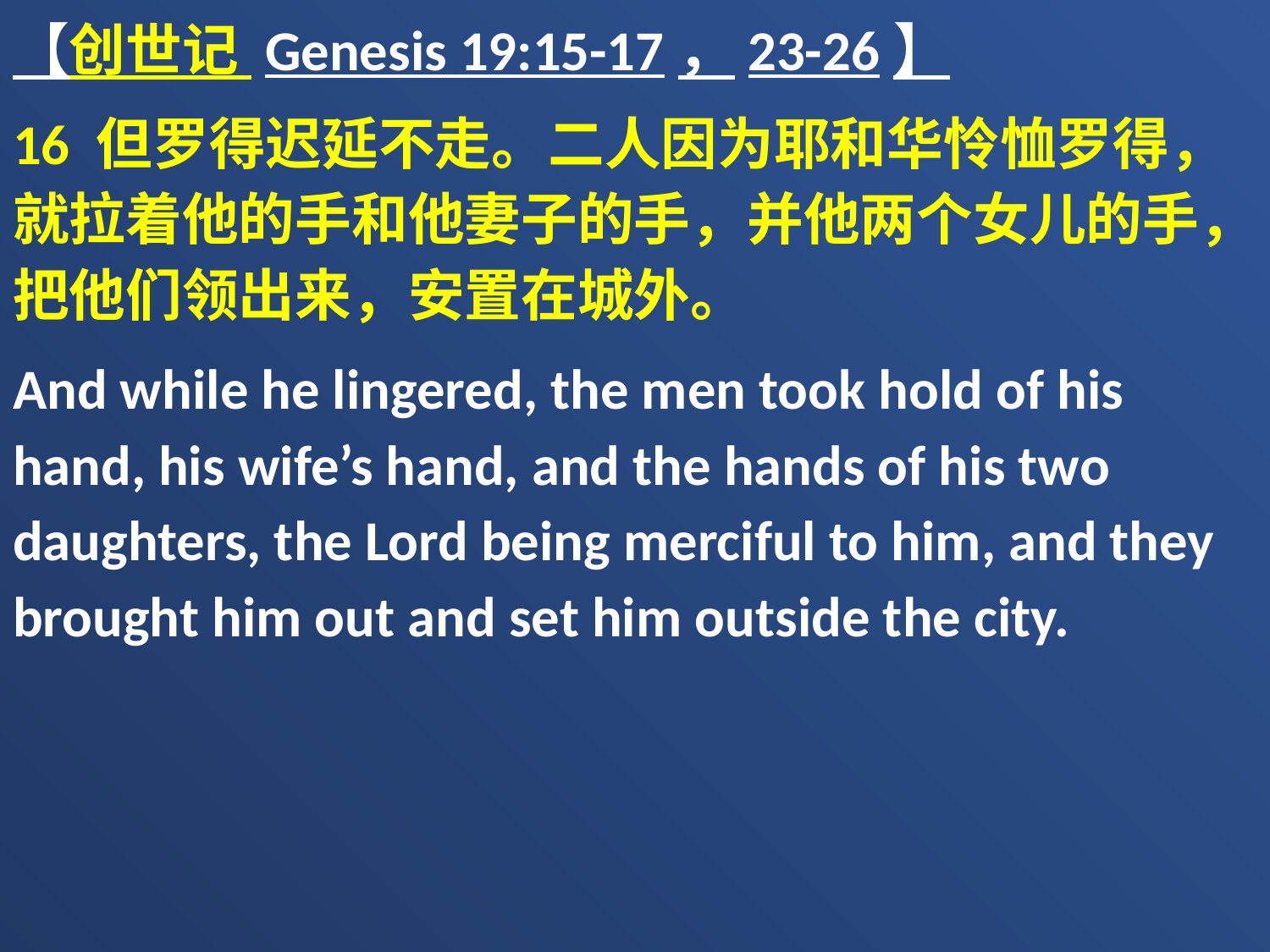

【创世记 Genesis 19:15-17，23-26】
16 但罗得迟延不走。二人因为耶和华怜恤罗得，就拉着他的手和他妻子的手，并他两个女儿的手，把他们领出来，安置在城外。
And while he lingered, the men took hold of his hand, his wife’s hand, and the hands of his two daughters, the Lord being merciful to him, and they brought him out and set him outside the city.